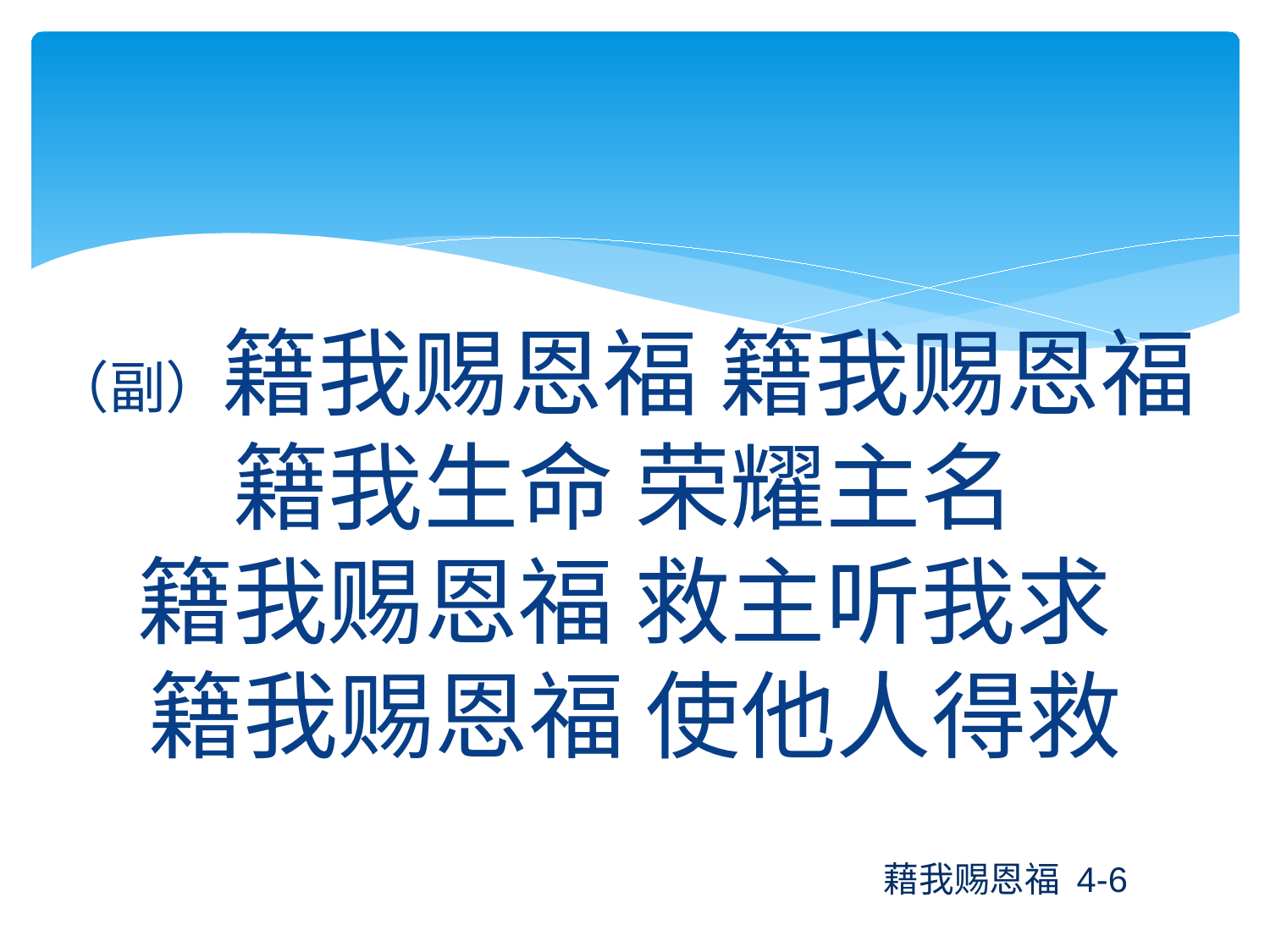

（副）籍我赐恩福 籍我赐恩福
籍我生命 荣耀主名
籍我赐恩福 救主听我求
籍我赐恩福 使他人得救
藉我赐恩福 4-6